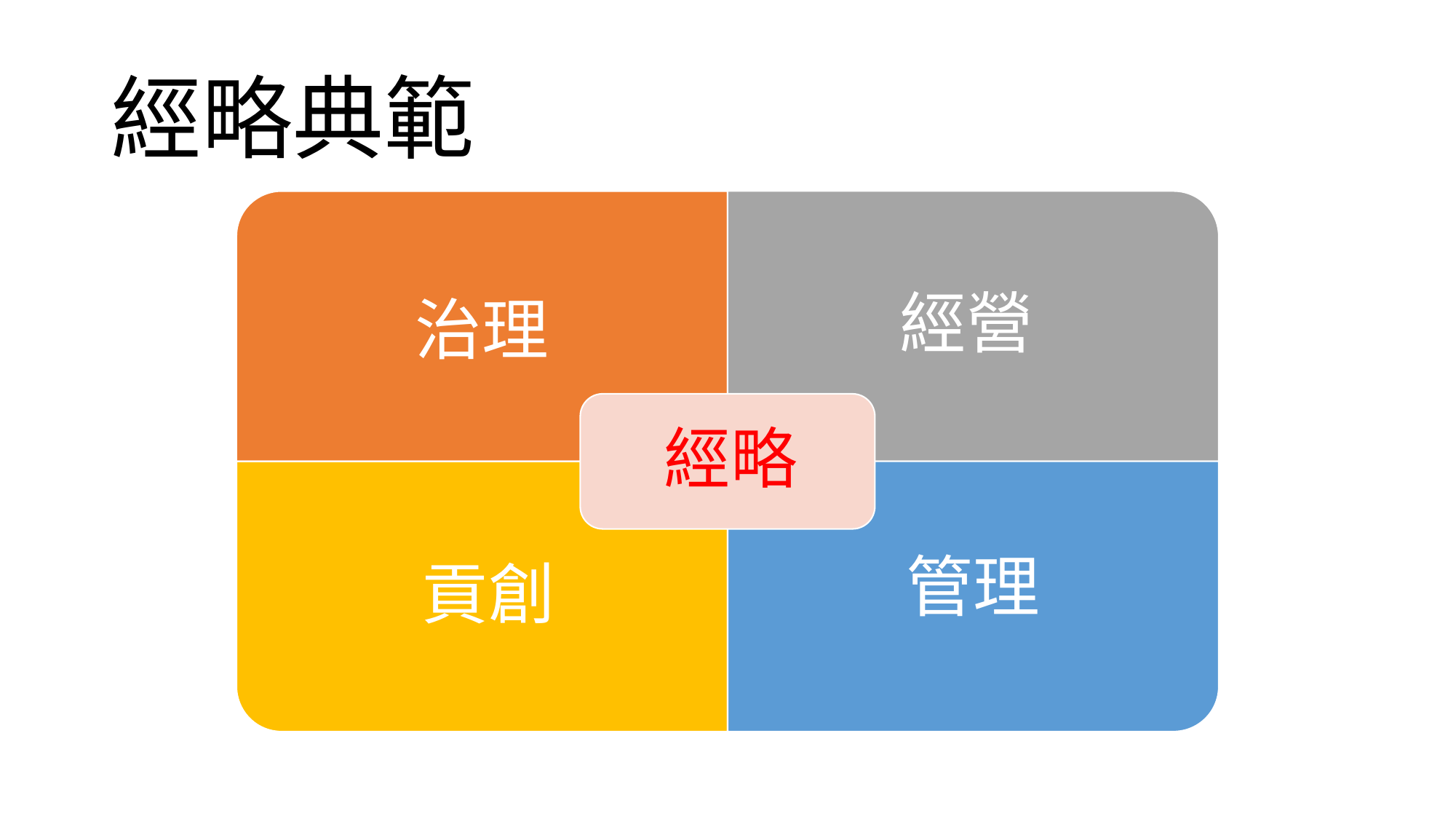

# 經略典範
治理
經營
貢創
管理
經略